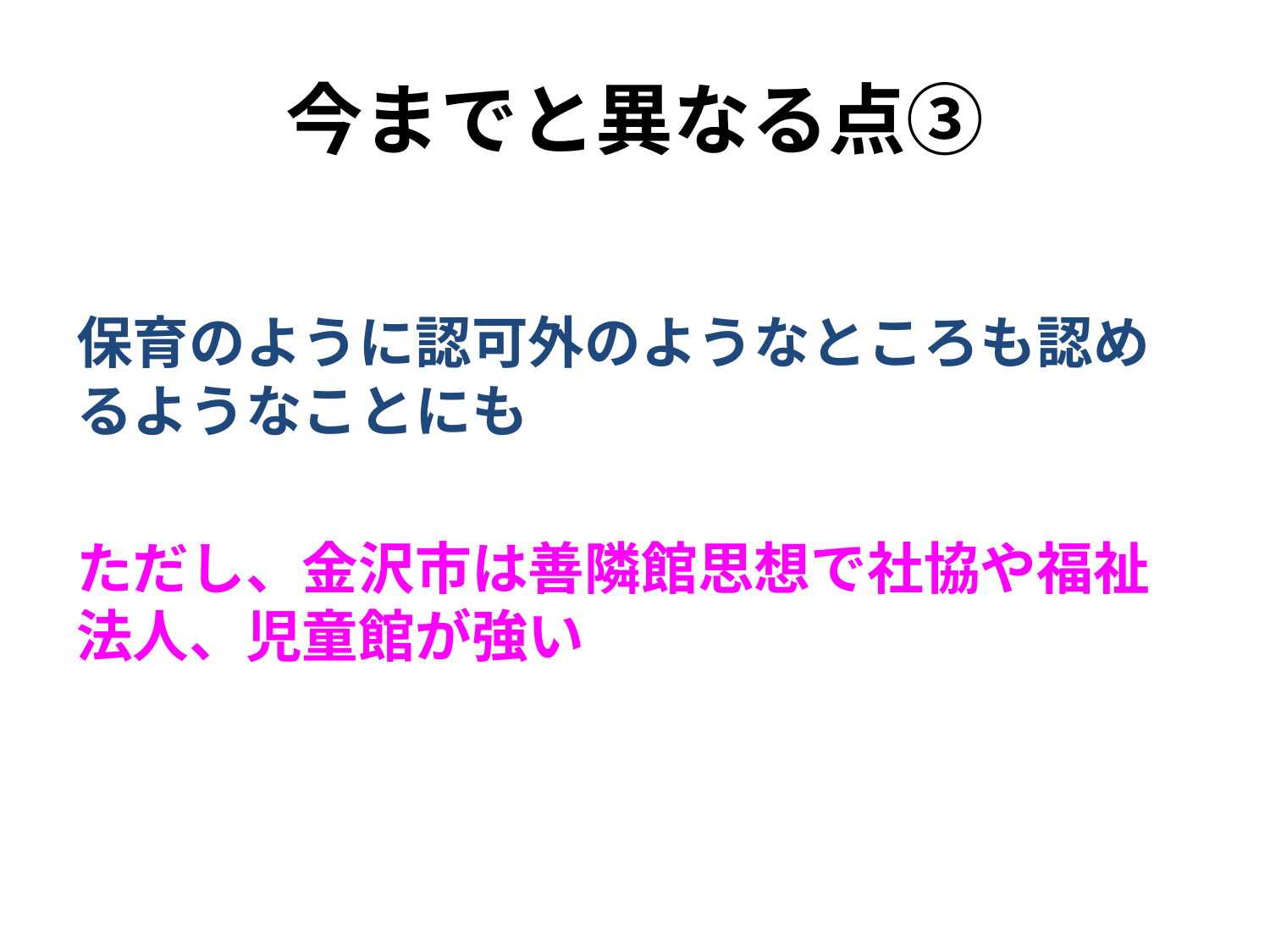

# 今までと異なる点③

保育のように認可外のようなところも認めるようなことにも

ただし、金沢市は善隣館思想で社協や福祉法人、児童館が強い